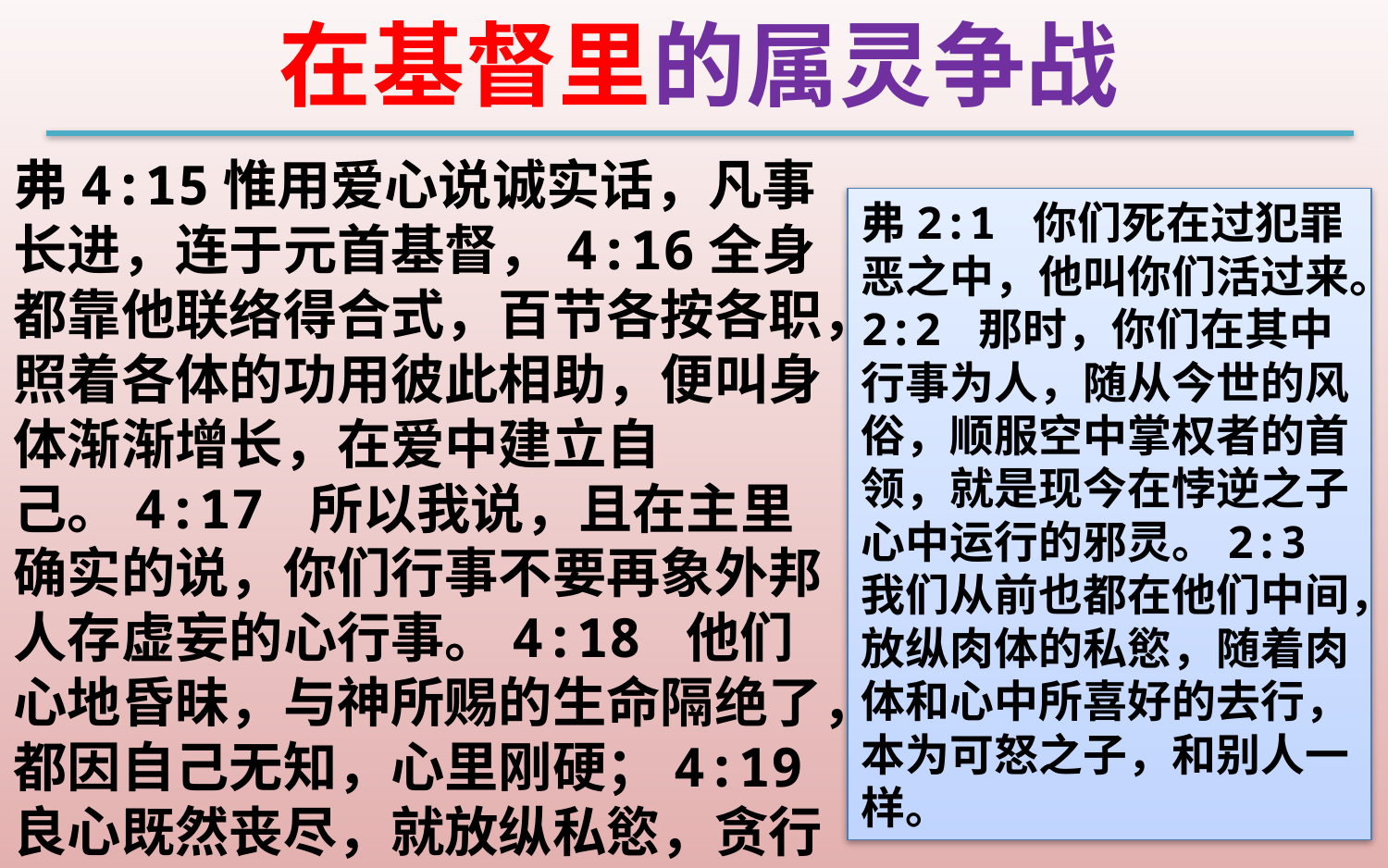

在基督里的属灵争战
弗4:15惟用爱心说诚实话，凡事长进，连于元首基督，4:16全身都靠他联络得合式，百节各按各职，照着各体的功用彼此相助，便叫身体渐渐增长，在爱中建立自己。4:17 所以我说，且在主里确实的说，你们行事不要再象外邦人存虚妄的心行事。4:18 他们心地昏昧，与神所赐的生命隔绝了，都因自己无知，心里刚硬；4:19 良心既然丧尽，就放纵私慾，贪行种种的污秽。
弗2:1 你们死在过犯罪恶之中，他叫你们活过来。2:2 那时，你们在其中行事为人，随从今世的风俗，顺服空中掌权者的首领，就是现今在悖逆之子心中运行的邪灵。2:3 我们从前也都在他们中间，放纵肉体的私慾，随着肉体和心中所喜好的去行，本为可怒之子，和别人一样。